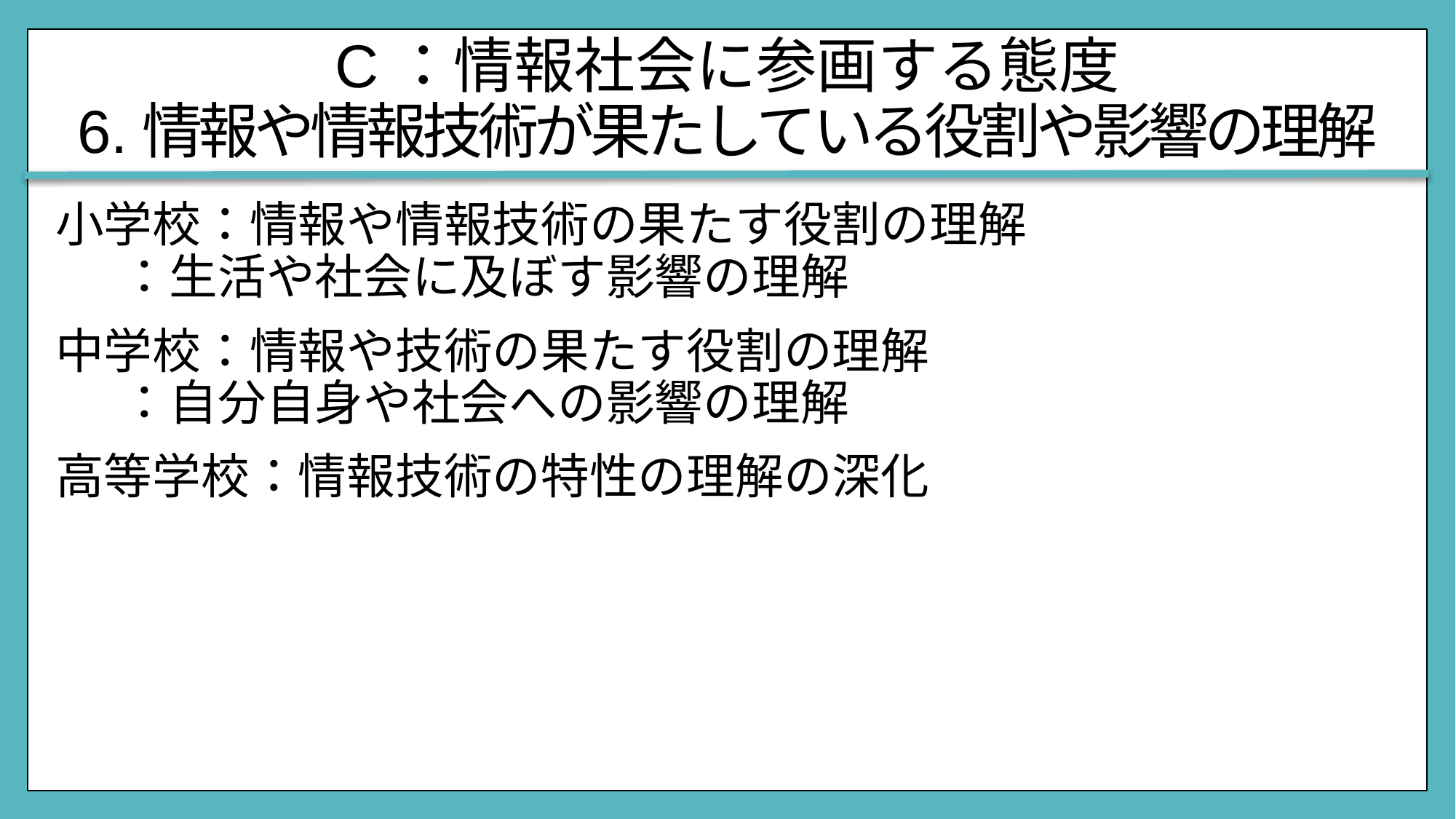

# C：情報社会に参画する態度 6.情報や情報技術が果たしている役割や影響の理解
小学校：情報や情報技術の果たす役割の理解
      ：生活や社会に及ぼす影響の理解
中学校：情報や技術の果たす役割の理解
      ：自分自身や社会への影響の理解
高等学校：情報技術の特性の理解の深化